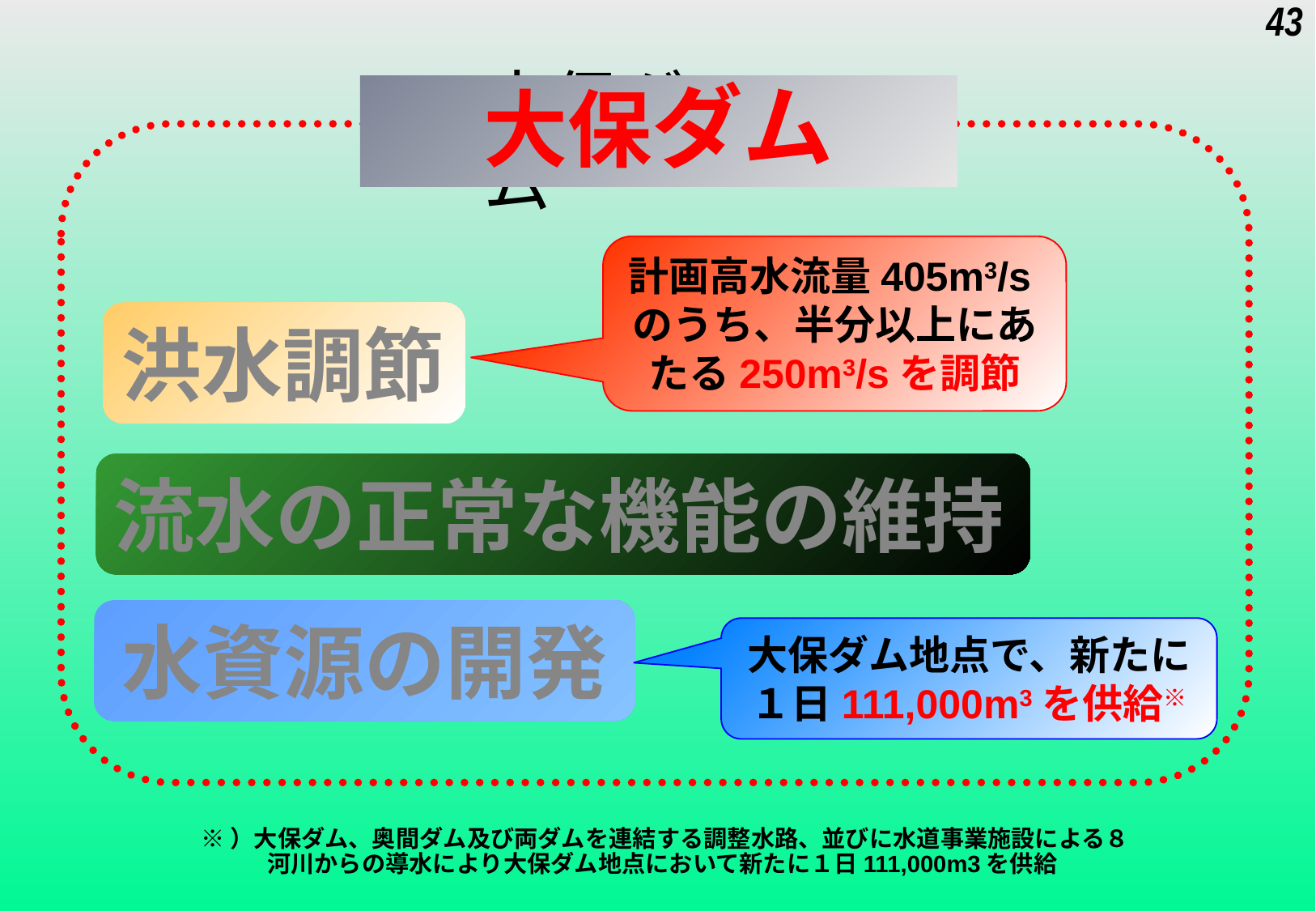

43

大保ダム
大保ダム

計画高水流量405m3/sのうち、半分以上にあたる250m3/sを調節
洪水調節
流水の正常な機能の維持
水資源の開発
大保ダム地点で、新たに１日111,000m3を供給※
※）大保ダム、奥間ダム及び両ダムを連結する調整水路、並びに水道事業施設による８河川からの導水により大保ダム地点において新たに１日111,000m3を供給